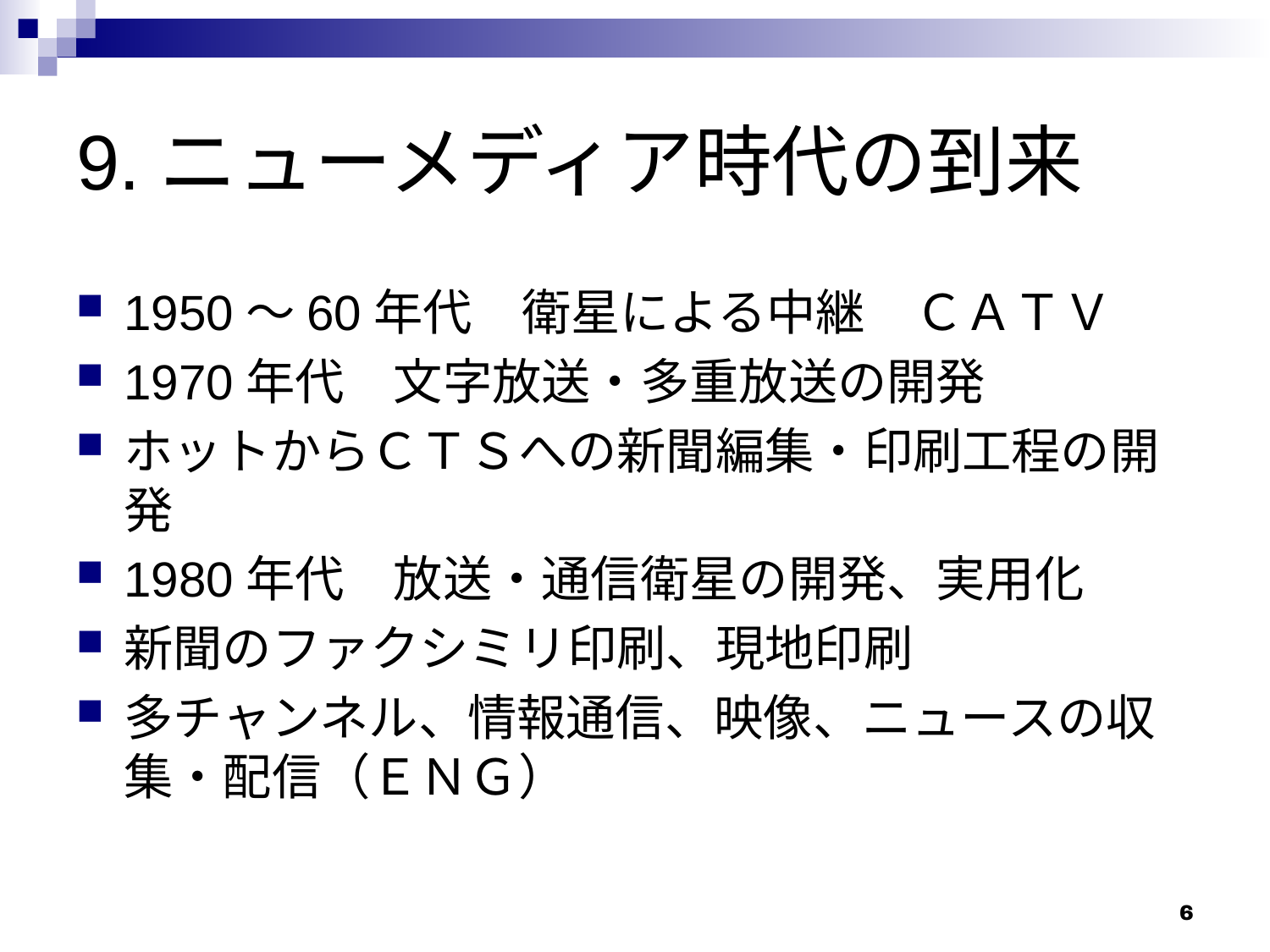

# 9.ニューメディア時代の到来
1950～60年代　衛星による中継　ＣＡＴＶ
1970年代　文字放送・多重放送の開発
ホットからＣＴＳへの新聞編集・印刷工程の開発
1980年代　放送・通信衛星の開発、実用化
新聞のファクシミリ印刷、現地印刷
多チャンネル、情報通信、映像、ニュースの収集・配信（ＥＮＧ）

6